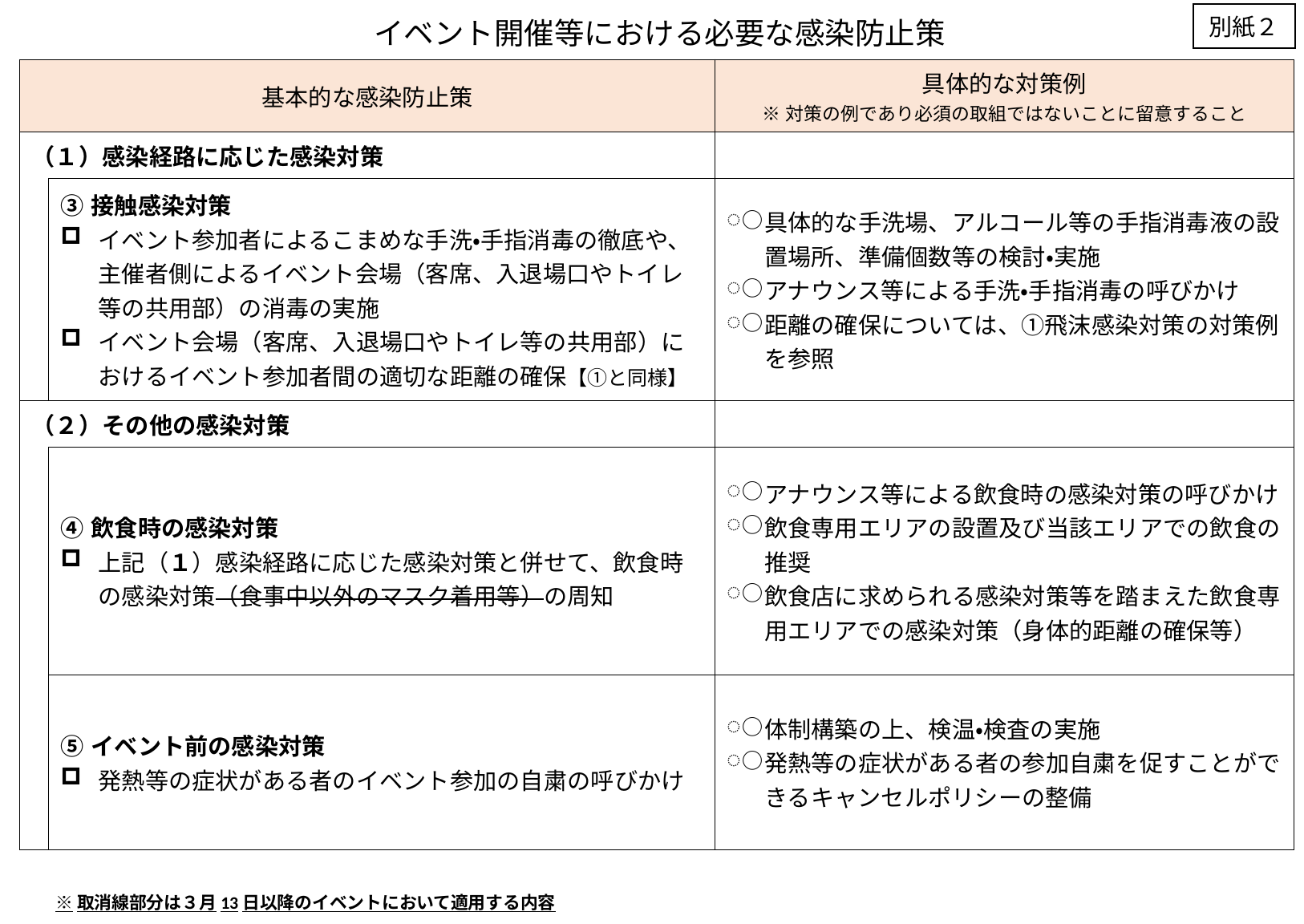

別紙２
イベント開催等における必要な感染防止策
| 基本的な感染防止策 |  | 具体的な対策例 ※対策の例であり必須の取組ではないことに留意すること |
| --- | --- | --- |
| （１）感染経路に応じた感染対策 |  |  |
|  | ③接触感染対策 イベント参加者によるこまめな手洗・手指消毒の徹底や、主催者側によるイベント会場（客席、入退場口やトイレ等の共用部）の消毒の実施 イベント会場（客席、入退場口やトイレ等の共用部）におけるイベント参加者間の適切な距離の確保【①と同様】 | 具体的な手洗場、アルコール等の手指消毒液の設置場所、準備個数等の検討・実施 アナウンス等による手洗・手指消毒の呼びかけ 距離の確保については、①飛沫感染対策の対策例を参照 |
| （２）その他の感染対策 |  |  |
|  | ④飲食時の感染対策 上記（１）感染経路に応じた感染対策と併せて、飲食時の感染対策（食事中以外のマスク着用等）の周知 | アナウンス等による飲食時の感染対策の呼びかけ 飲食専用エリアの設置及び当該エリアでの飲食の推奨 飲食店に求められる感染対策等を踏まえた飲食専用エリアでの感染対策（身体的距離の確保等） |
|  | ⑤イベント前の感染対策 発熱等の症状がある者のイベント参加の自粛の呼びかけ | 体制構築の上、検温・検査の実施 発熱等の症状がある者の参加自粛を促すことができるキャンセルポリシーの整備 |
※取消線部分は３月13日以降のイベントにおいて適用する内容